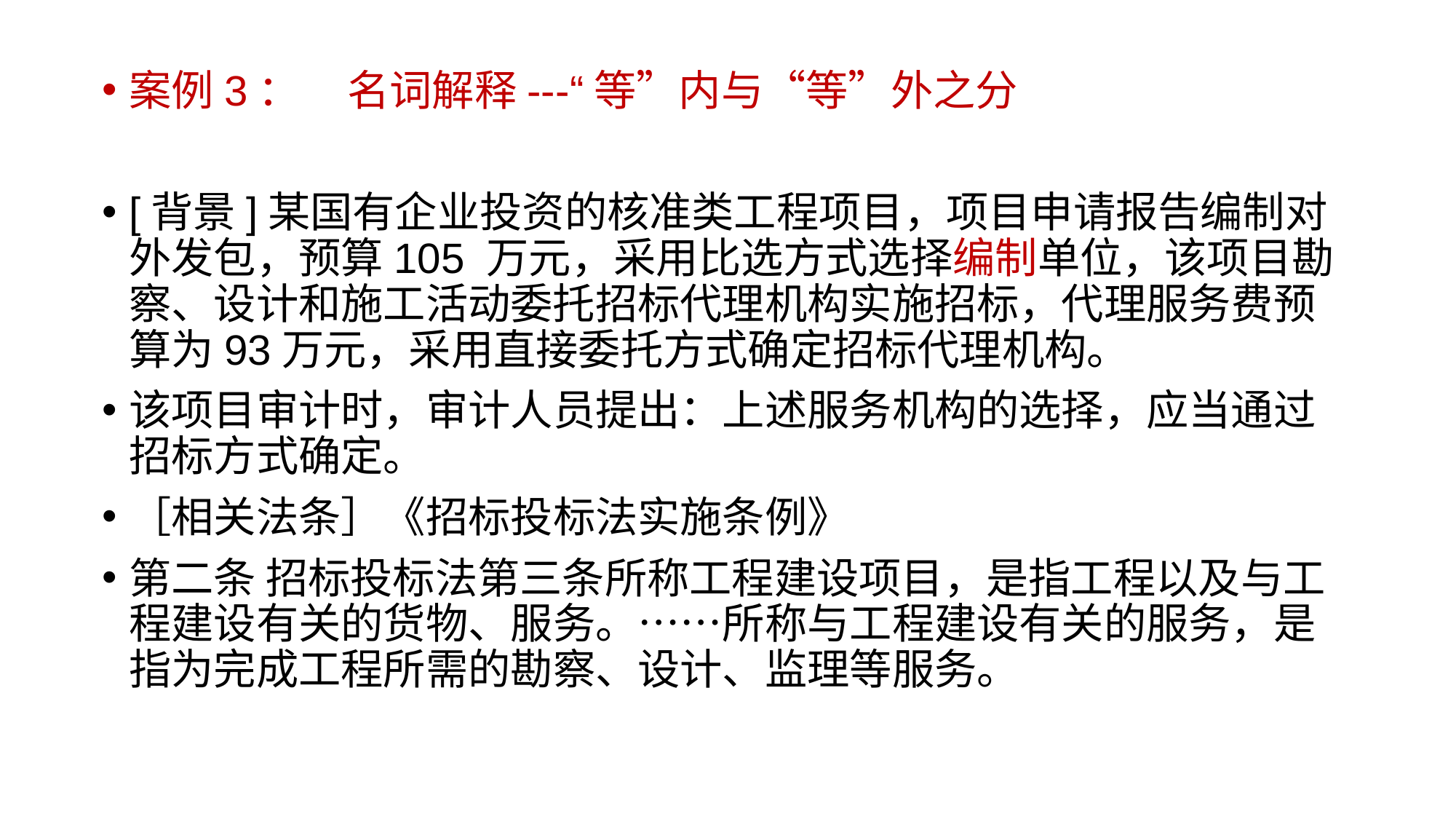

案例3：	名词解释---“等”内与“等”外之分

[背景]某国有企业投资的核准类工程项目，项目申请报告编制对外发包，预算105 万元，采用比选方式选择编制单位，该项目勘察、设计和施工活动委托招标代理机构实施招标，代理服务费预算为93万元，采用直接委托方式确定招标代理机构。
该项目审计时，审计人员提出：上述服务机构的选择，应当通过招标方式确定。
［相关法条］《招标投标法实施条例》
第二条 招标投标法第三条所称工程建设项目，是指工程以及与工程建设有关的货物、服务。……所称与工程建设有关的服务，是指为完成工程所需的勘察、设计、监理等服务。